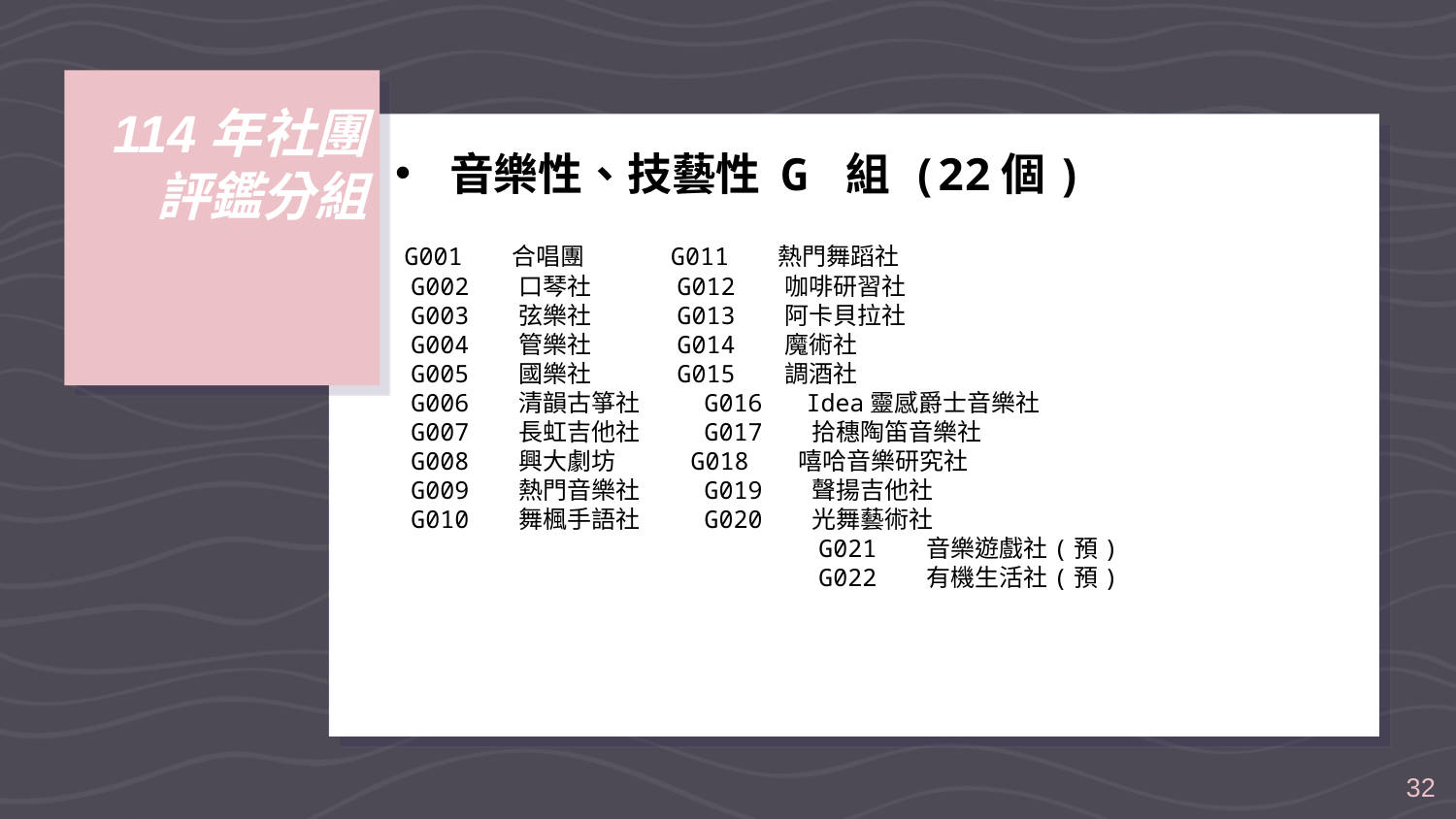

# 114年社團 評鑑分組
音樂性、技藝性 G 組 (22個)
 G001   合唱團               G011   熱門舞蹈社
 G002   口琴社               G012   咖啡研習社
 G003   弦樂社               G013   阿卡貝拉社
 G004   管樂社               G014   魔術社
 G005   國樂社               G015   調酒社
 G006   清韻古箏社           G016   Idea靈感爵士音樂社
 G007   長虹吉他社           G017   拾穗陶笛音樂社
 G008   興大劇坊             G018   嘻哈音樂研究社
 G009   熱門音樂社           G019   聲揚吉他社
 G010   舞楓手語社           G020   光舞藝術社
                             G021   音樂遊戲社(預)
                             G022   有機生活社(預)
32